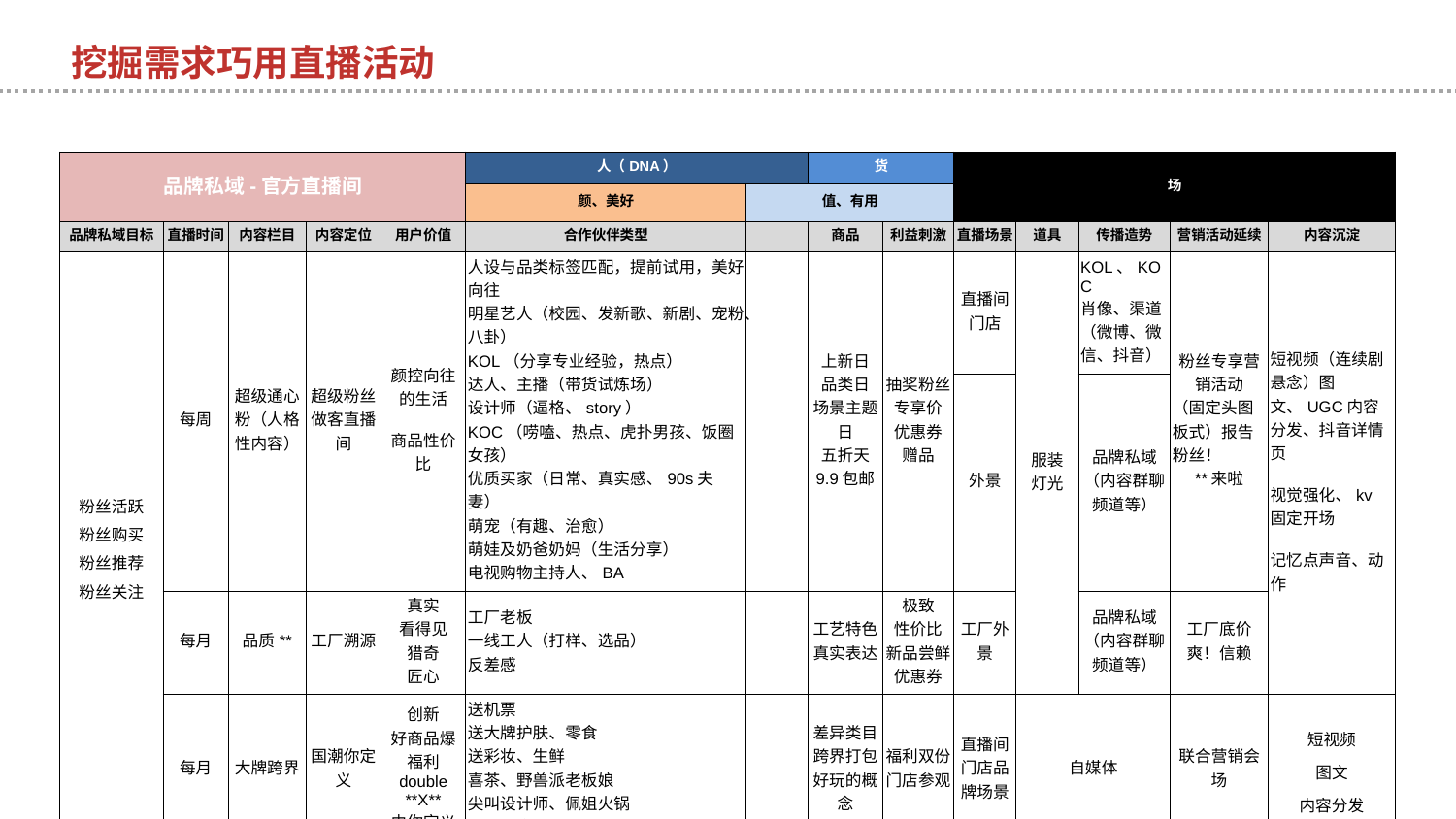

挖掘需求巧用直播活动
| 品牌私域-官方直播间 |  |  |  |  | 人（DNA） |  | 货 |  | 场 |  |  |  |  |
| --- | --- | --- | --- | --- | --- | --- | --- | --- | --- | --- | --- | --- | --- |
|  |  |  |  |  | 颜、美好 | 值、有用 |  |  |  |  |  |  |  |
| 品牌私域目标 | 直播时间 | 内容栏目 | 内容定位 | 用户价值 | 合作伙伴类型 |  | 商品 | 利益刺激 | 直播场景 | 道具 | 传播造势 | 营销活动延续 | 内容沉淀 |
| 粉丝活跃 粉丝购买 粉丝推荐 粉丝关注 | 每周 | 超级通心粉（人格性内容） | 超级粉丝做客直播间 | 颜控向往的生活 商品性价比 | 人设与品类标签匹配，提前试用，美好向往 明星艺人（校园、发新歌、新剧、宠粉、八卦） KOL（分享专业经验，热点） 达人、主播（带货试炼场） 设计师（逼格、story） KOC（唠嗑、热点、虎扑男孩、饭圈女孩） 优质买家（日常、真实感、90s夫妻） 萌宠（有趣、治愈） 萌娃及奶爸奶妈（生活分享） 电视购物主持人、BA |  | 上新日 品类日 场景主题日 五折天 9.9包邮 | 抽奖粉丝专享价 优惠券 赠品 | 直播间 门店 | 服装 灯光 | KOL、KOC 肖像、渠道 （微博、微信、抖音） | 粉丝专享营销活动 （固定头图板式）报告粉丝！ \*\*来啦 | 短视频（连续剧悬念）图文、UGC内容分发、抖音详情页 视觉强化、kv 固定开场 记忆点声音、动作 |
|  |  |  |  |  |  |  |  |  | 外景 |  | 品牌私域 （内容群聊频道等） |  |  |
|  | 每月 | 品质\*\* | 工厂溯源 | 真实 看得见 猎奇 匠心 | 工厂老板 一线工人（打样、选品） 反差感 |  | 工艺特色 真实表达 | 极致 性价比 新品尝鲜 优惠券 | 工厂外景 |  | 品牌私域 （内容群聊频道等） | 工厂底价 爽！信赖 |  |
|  | 每月 | 大牌跨界 | 国潮你定义 | 创新 好商品爆福利 double \*\*X\*\* 由你定义 | 送机票 送大牌护肤、零食 送彩妆、生鲜 喜茶、野兽派老板娘 尖叫设计师、佩姐火锅 泸州老窖 |  | 差异类目 跨界打包 好玩的概念 | 福利双份 门店参观 | 直播间 门店品牌场景 | 自媒体 |  | 联合营销会场 | 短视频 图文 内容分发 |